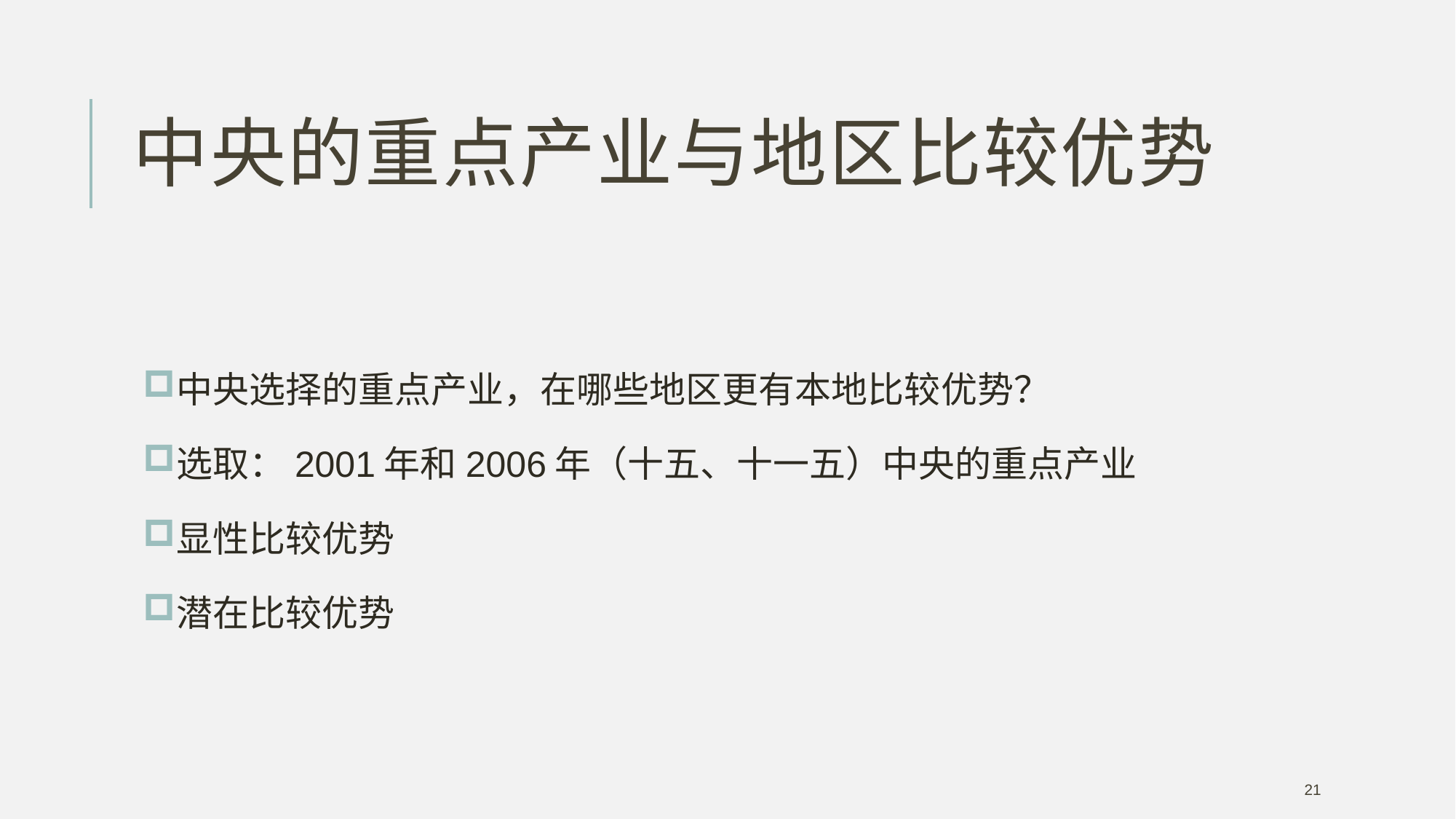

# 中央的重点产业与地区比较优势
中央选择的重点产业，在哪些地区更有本地比较优势？
选取：2001年和2006年（十五、十一五）中央的重点产业
显性比较优势
潜在比较优势
21